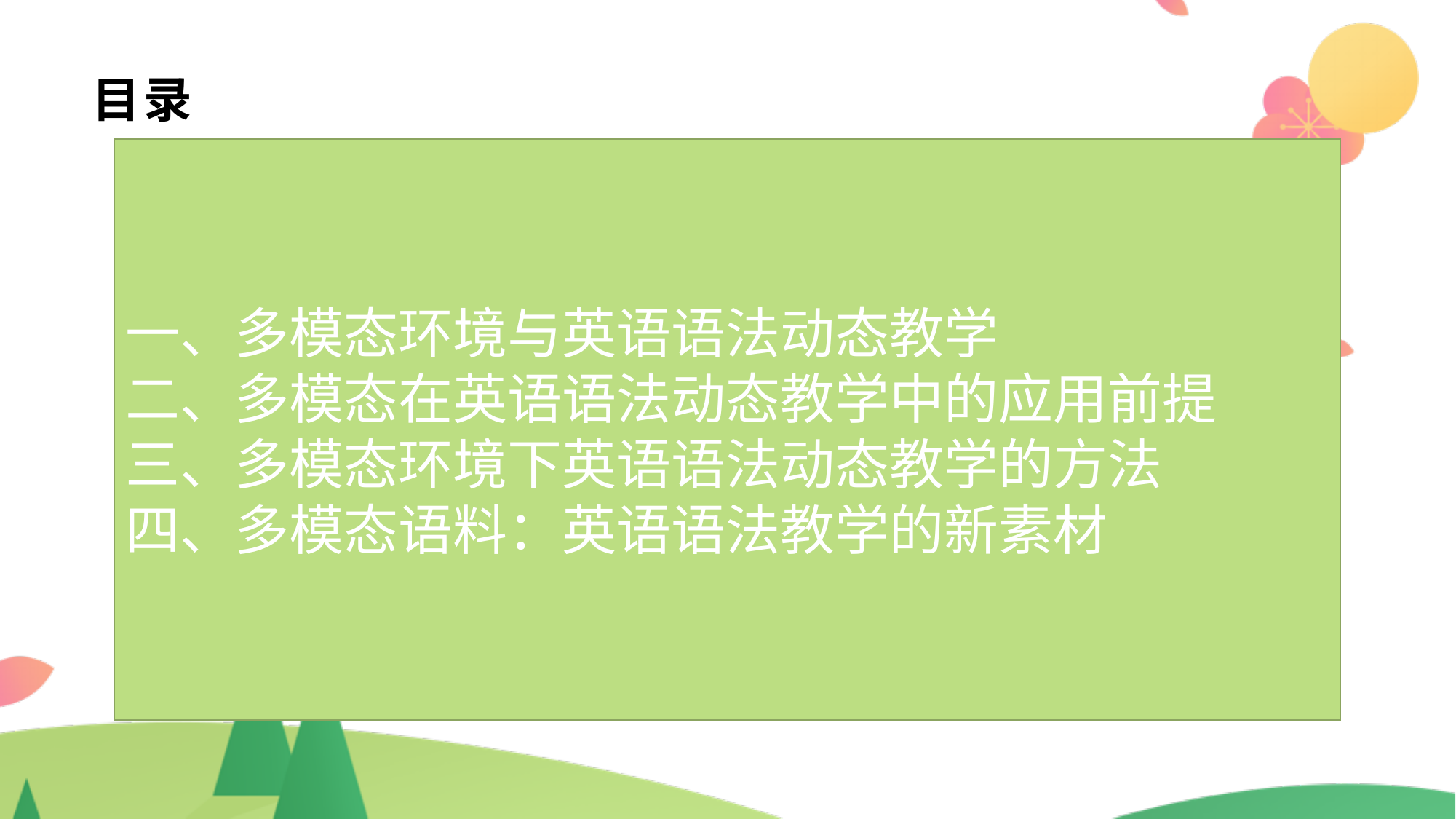

# 目录
一、多模态环境与英语语法动态教学
二、多模态在英语语法动态教学中的应用前提
三、多模态环境下英语语法动态教学的方法
四、多模态语料：英语语法教学的新素材